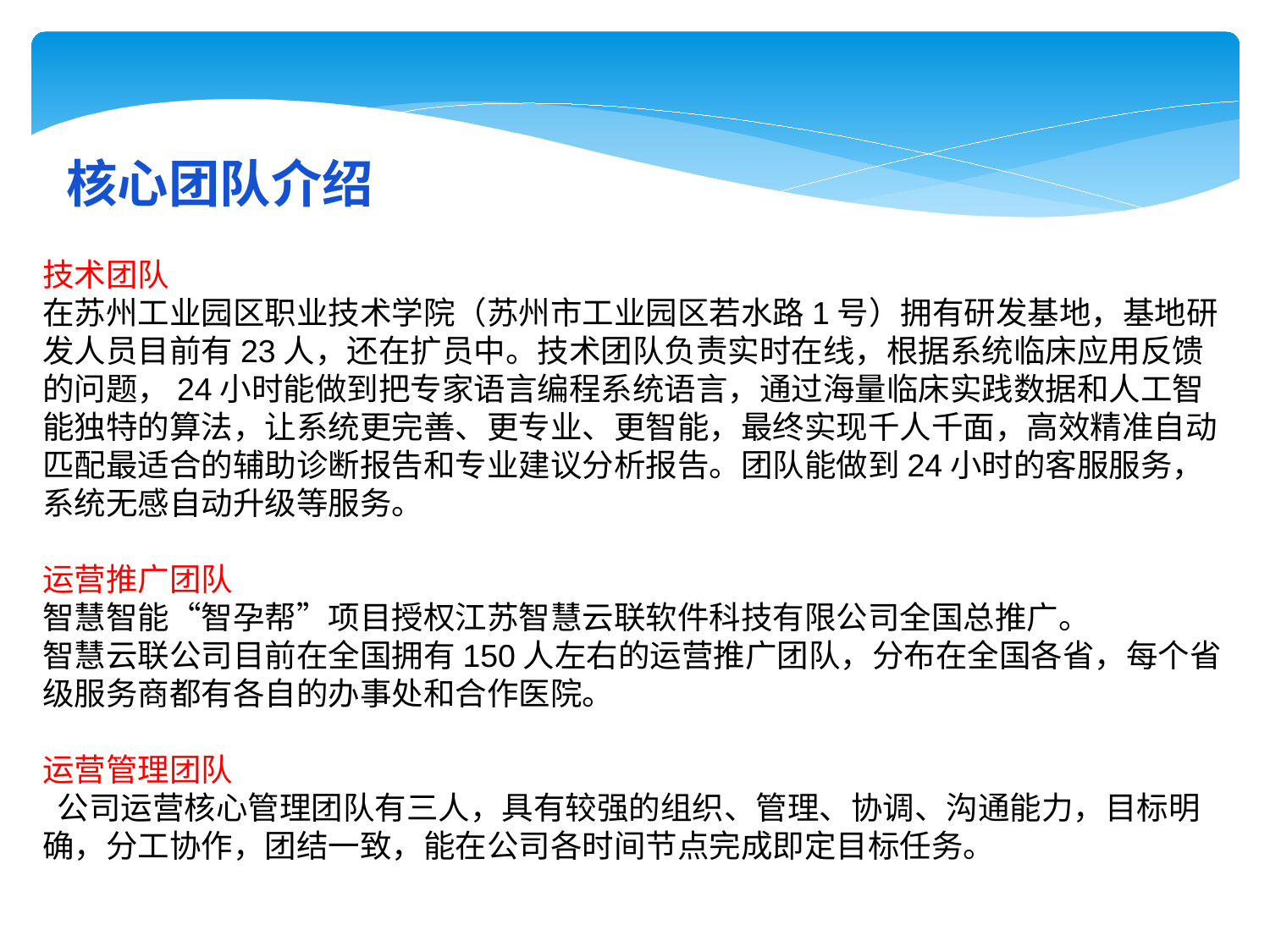

核心团队介绍

技术团队
在苏州工业园区职业技术学院（苏州市工业园区若水路1号）拥有研发基地，基地研发人员目前有23人，还在扩员中。技术团队负责实时在线，根据系统临床应用反馈的问题，24小时能做到把专家语言编程系统语言，通过海量临床实践数据和人工智能独特的算法，让系统更完善、更专业、更智能，最终实现千人千面，高效精准自动匹配最适合的辅助诊断报告和专业建议分析报告。团队能做到24小时的客服服务，系统无感自动升级等服务。

运营推广团队
智慧智能“智孕帮”项目授权江苏智慧云联软件科技有限公司全国总推广。
智慧云联公司目前在全国拥有150人左右的运营推广团队，分布在全国各省，每个省级服务商都有各自的办事处和合作医院。

运营管理团队
 公司运营核心管理团队有三人，具有较强的组织、管理、协调、沟通能力，目标明确，分工协作，团结一致，能在公司各时间节点完成即定目标任务。